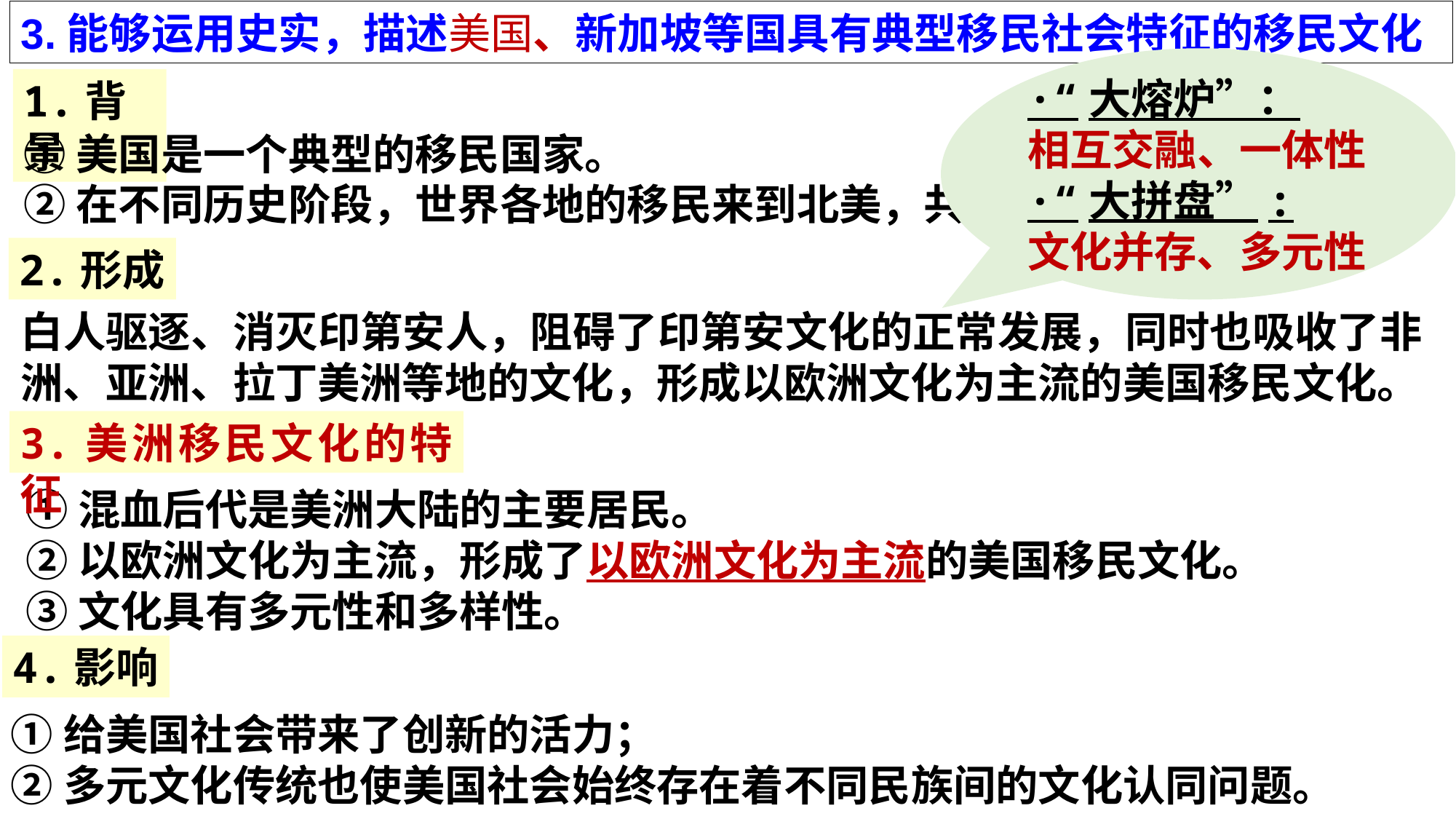

3.能够运用史实，描述美国、新加坡等国具有典型移民社会特征的移民文化
·“大熔炉”：
相互交融、一体性
·“大拼盘”:
文化并存、多元性
1.背景
①美国是一个典型的移民国家。
②在不同历史阶段，世界各地的移民来到北美，共同建设美利坚合众国。
2.形成
白人驱逐、消灭印第安人，阻碍了印第安文化的正常发展，同时也吸收了非洲、亚洲、拉丁美洲等地的文化，形成以欧洲文化为主流的美国移民文化。
3.美洲移民文化的特征
①混血后代是美洲大陆的主要居民。
②以欧洲文化为主流，形成了以欧洲文化为主流的美国移民文化。
③文化具有多元性和多样性。

4.影响
①给美国社会带来了创新的活力；
②多元文化传统也使美国社会始终存在着不同民族间的文化认同问题。